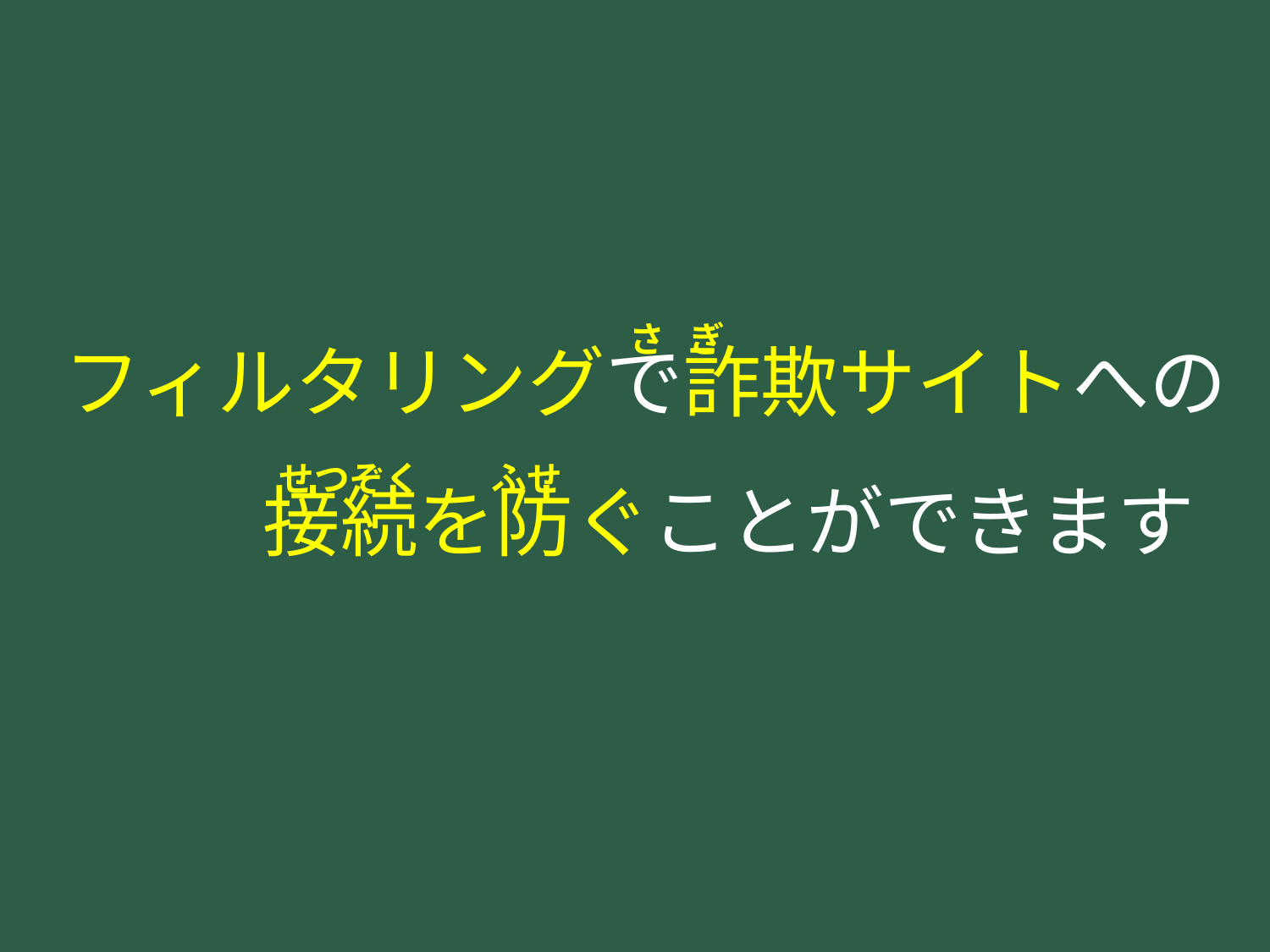

さ   ぎ
フィルタリングで詐欺サイトへの
 せつぞく　　ふせ
接続を防ぐことができます